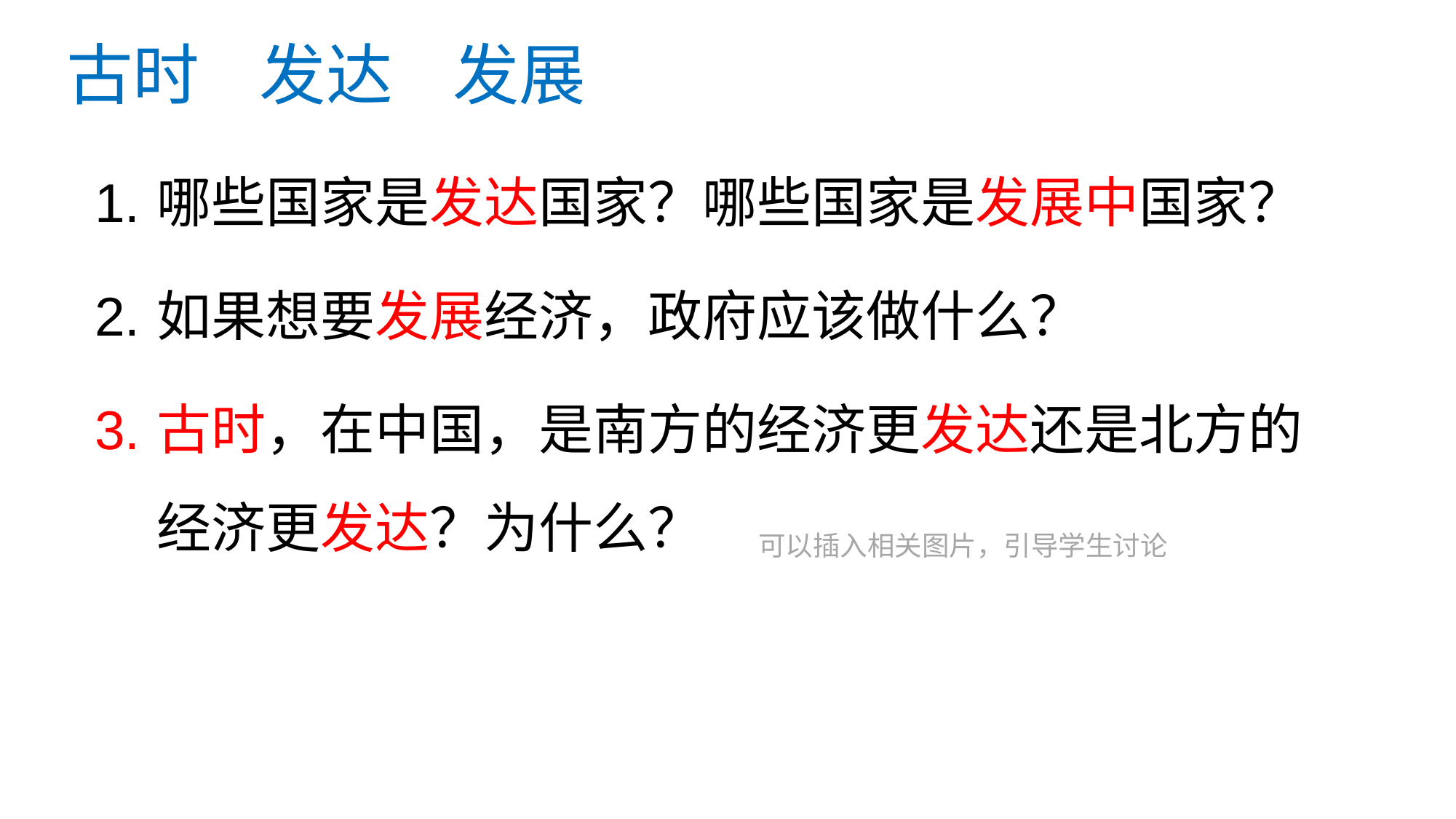

# 古时    发达    发展
哪些国家是发达国家？哪些国家是发展中国家？
如果想要发展经济，政府应该做什么？
古时，在中国，是南方的经济更发达还是北方的经济更发达？为什么？
可以插入相关图片，引导学生讨论